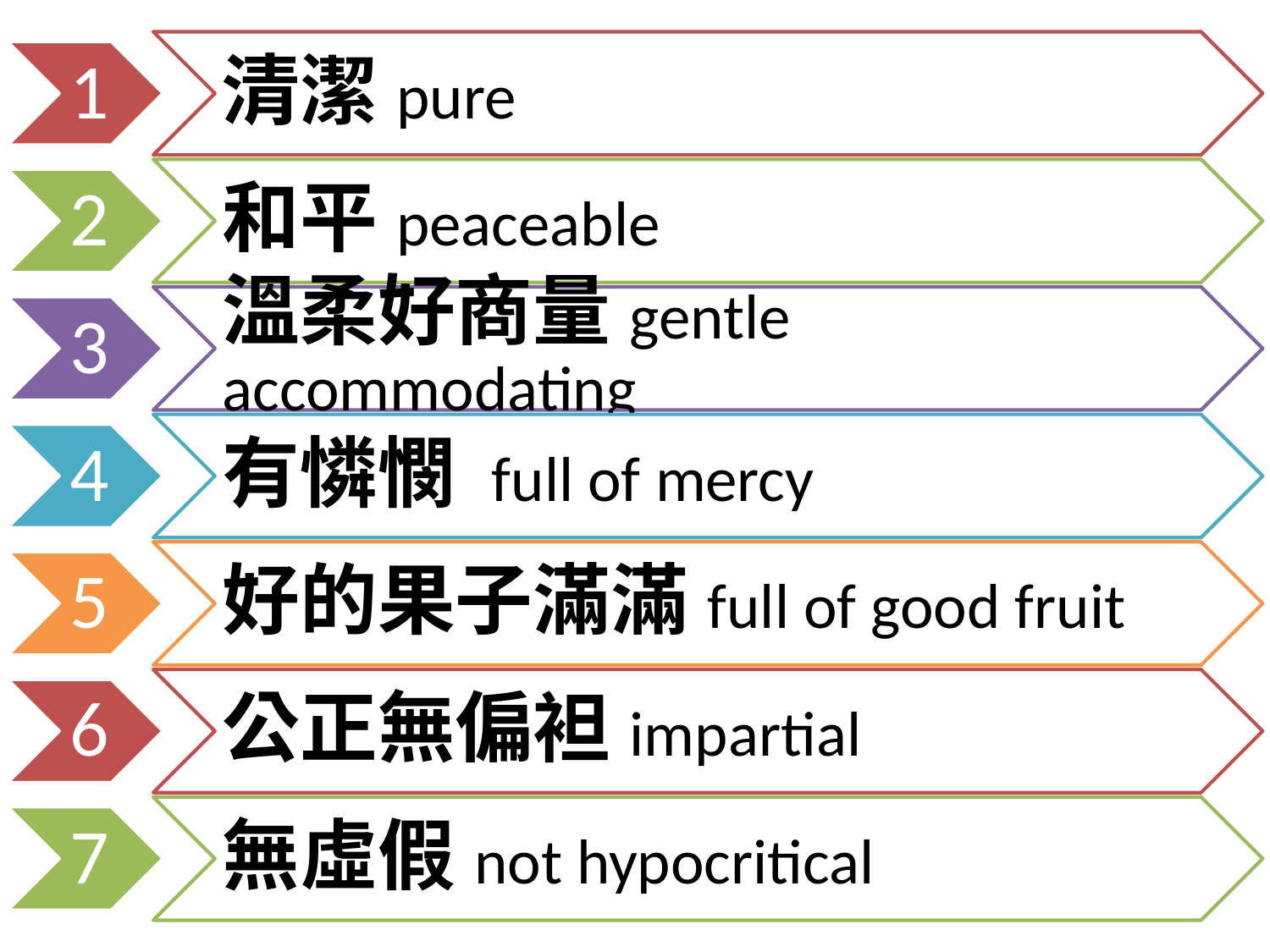

1
清潔pure
2
和平peaceable
3
溫柔好商量gentle accommodating
4
有憐憫 full of mercy
5
好的果子滿滿full of good fruit
6
公正無偏袒impartial
7
無虛假not hypocritical